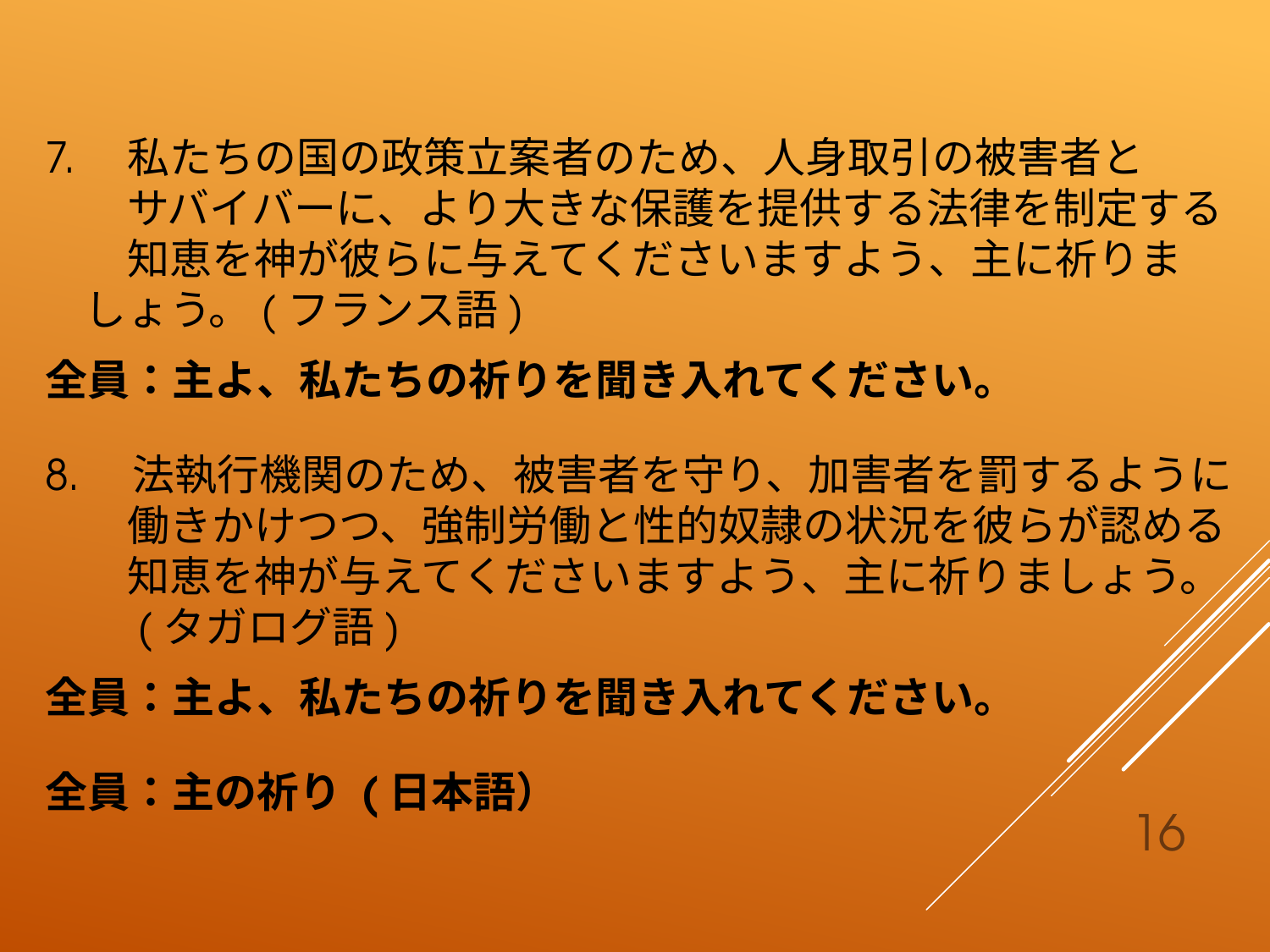

7.　私たちの国の政策立案者のため、人身取引の被害者と
　サバイバーに、より大きな保護を提供する法律を制定する
　知恵を神が彼らに与えてくださいますよう、主に祈りましょう。(フランス語)
全員：主よ、私たちの祈りを聞き入れてください。

8.　法執行機関のため、被害者を守り、加害者を罰するように
　働きかけつつ、強制労働と性的奴隷の状況を彼らが認める
　知恵を神が与えてくださいますよう、主に祈りましょう。
　(タガログ語)
全員：主よ、私たちの祈りを聞き入れてください。

全員：主の祈り (日本語）
16